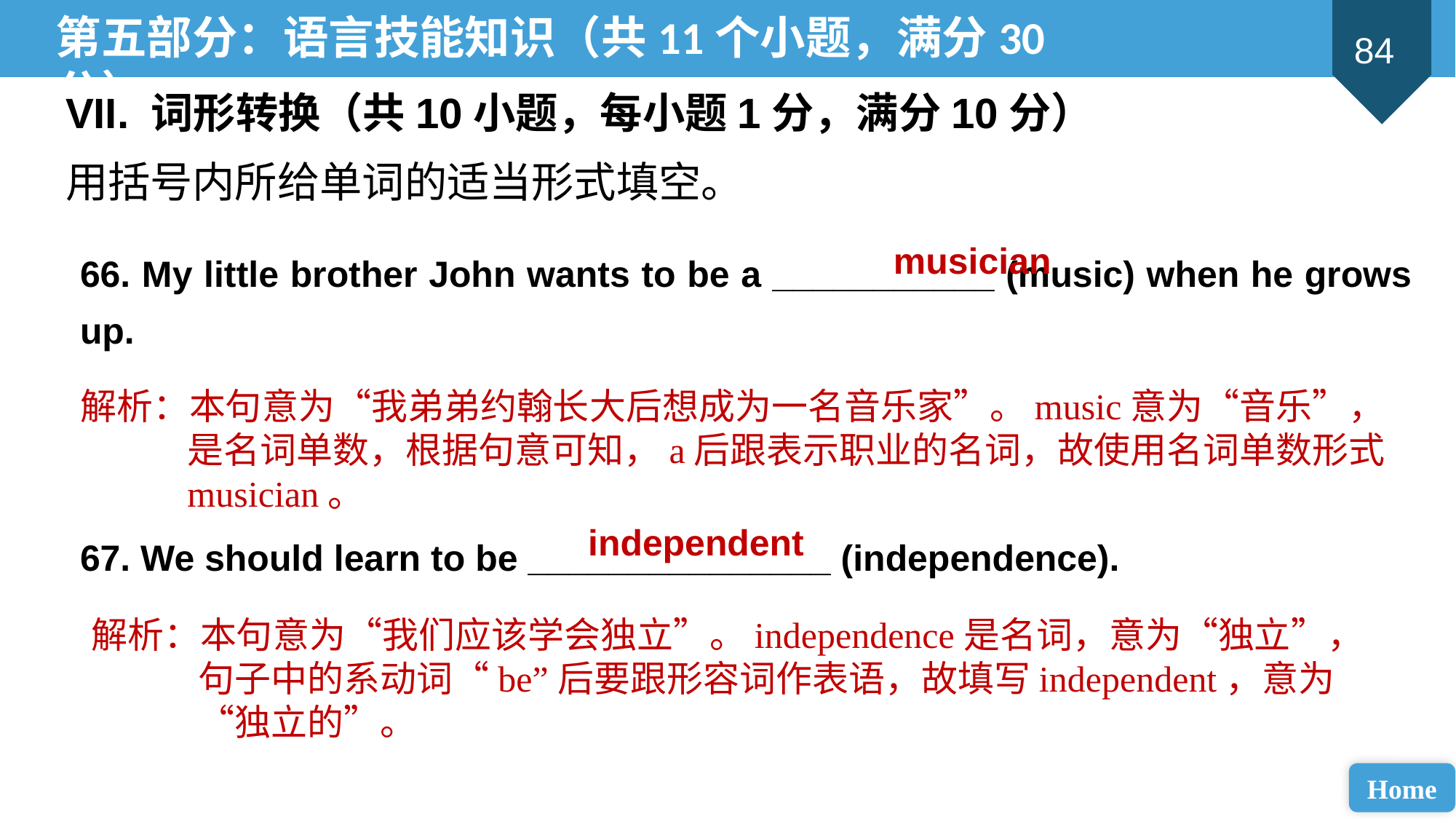

第五部分：语言技能知识（共11个小题，满分30分）
VII. 词形转换（共10小题，每小题1分，满分10分）
用括号内所给单词的适当形式填空。
musician
66. My little brother John wants to be a ___________ (music) when he grows up.

67. We should learn to be _______________ (independence).
解析：本句意为“我弟弟约翰长大后想成为一名音乐家”。music意为“音乐”，是名词单数，根据句意可知，a后跟表示职业的名词，故使用名词单数形式musician。
independent
解析：本句意为“我们应该学会独立”。independence是名词，意为“独立”，句子中的系动词“be”后要跟形容词作表语，故填写independent，意为“独立的”。